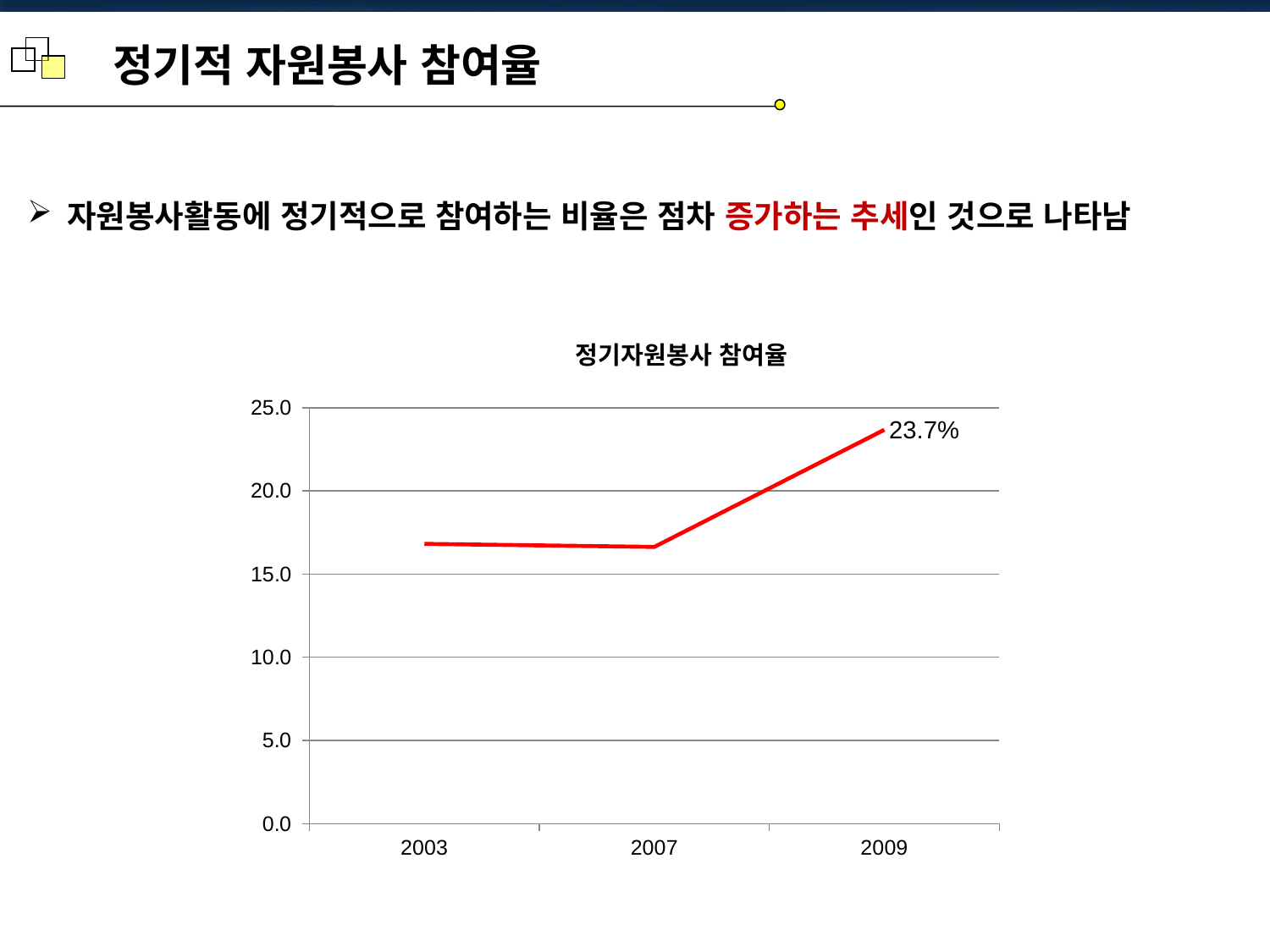

정기적 자원봉사 참여율
자원봉사활동에 정기적으로 참여하는 비율은 점차 증가하는 추세인 것으로 나타남
정기자원봉사 참여율

### Chart

| Category | 정기자원봉사참여율 |
|---|---|
| 2003 | 16.81503461918892 |
| 2007 | 16.633858267716633 |
| 2009 | 23.67149758454103 |
23.7%